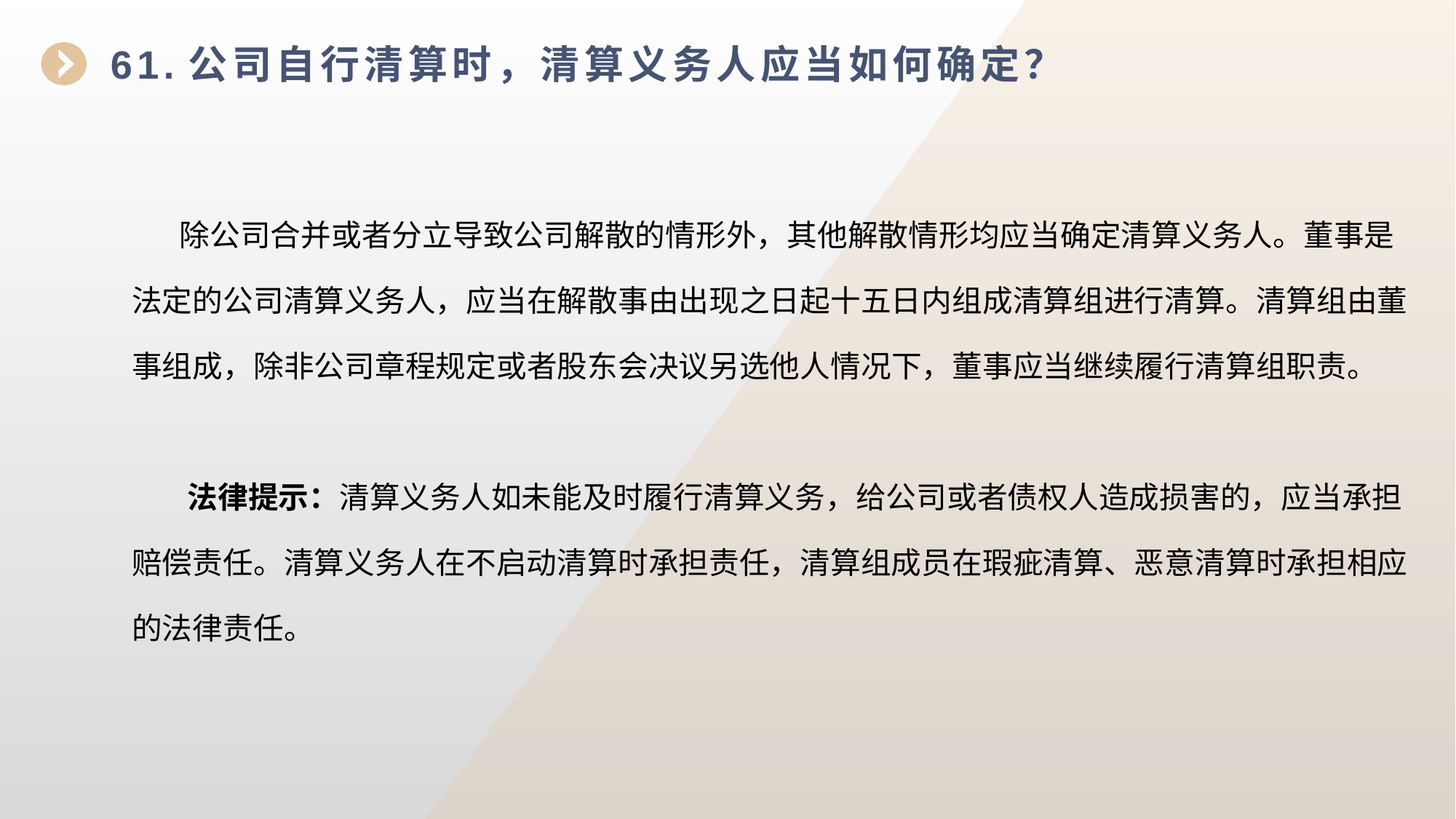

61.公司自行清算时，清算义务人应当如何确定？

      除公司合并或者分立导致公司解散的情形外，其他解散情形均应当确定清算义务人。董事是法定的公司清算义务人，应当在解散事由出现之日起十五日内组成清算组进行清算。清算组由董事组成，除非公司章程规定或者股东会决议另选他人情况下，董事应当继续履行清算组职责。

       法律提示：清算义务人如未能及时履行清算义务，给公司或者债权人造成损害的，应当承担赔偿责任。清算义务人在不启动清算时承担责任，清算组成员在瑕疵清算、恶意清算时承担相应的法律责任。